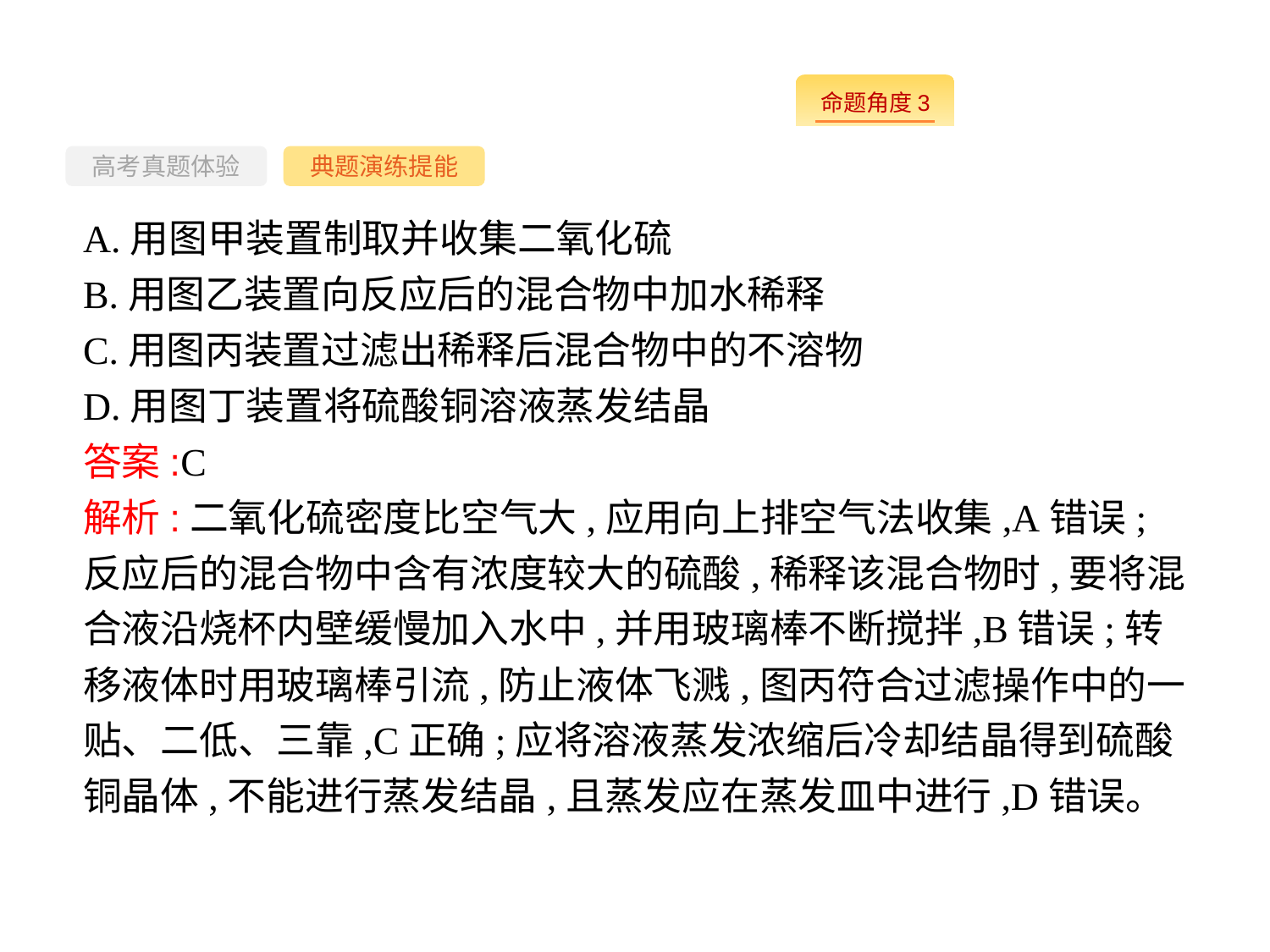

-79-
高考真题体验
典题演练提能
A.用图甲装置制取并收集二氧化硫
B.用图乙装置向反应后的混合物中加水稀释
C.用图丙装置过滤出稀释后混合物中的不溶物
D.用图丁装置将硫酸铜溶液蒸发结晶
答案:C
解析:二氧化硫密度比空气大,应用向上排空气法收集,A错误;反应后的混合物中含有浓度较大的硫酸,稀释该混合物时,要将混合液沿烧杯内壁缓慢加入水中,并用玻璃棒不断搅拌,B错误;转移液体时用玻璃棒引流,防止液体飞溅,图丙符合过滤操作中的一贴、二低、三靠,C正确;应将溶液蒸发浓缩后冷却结晶得到硫酸铜晶体,不能进行蒸发结晶,且蒸发应在蒸发皿中进行,D错误。